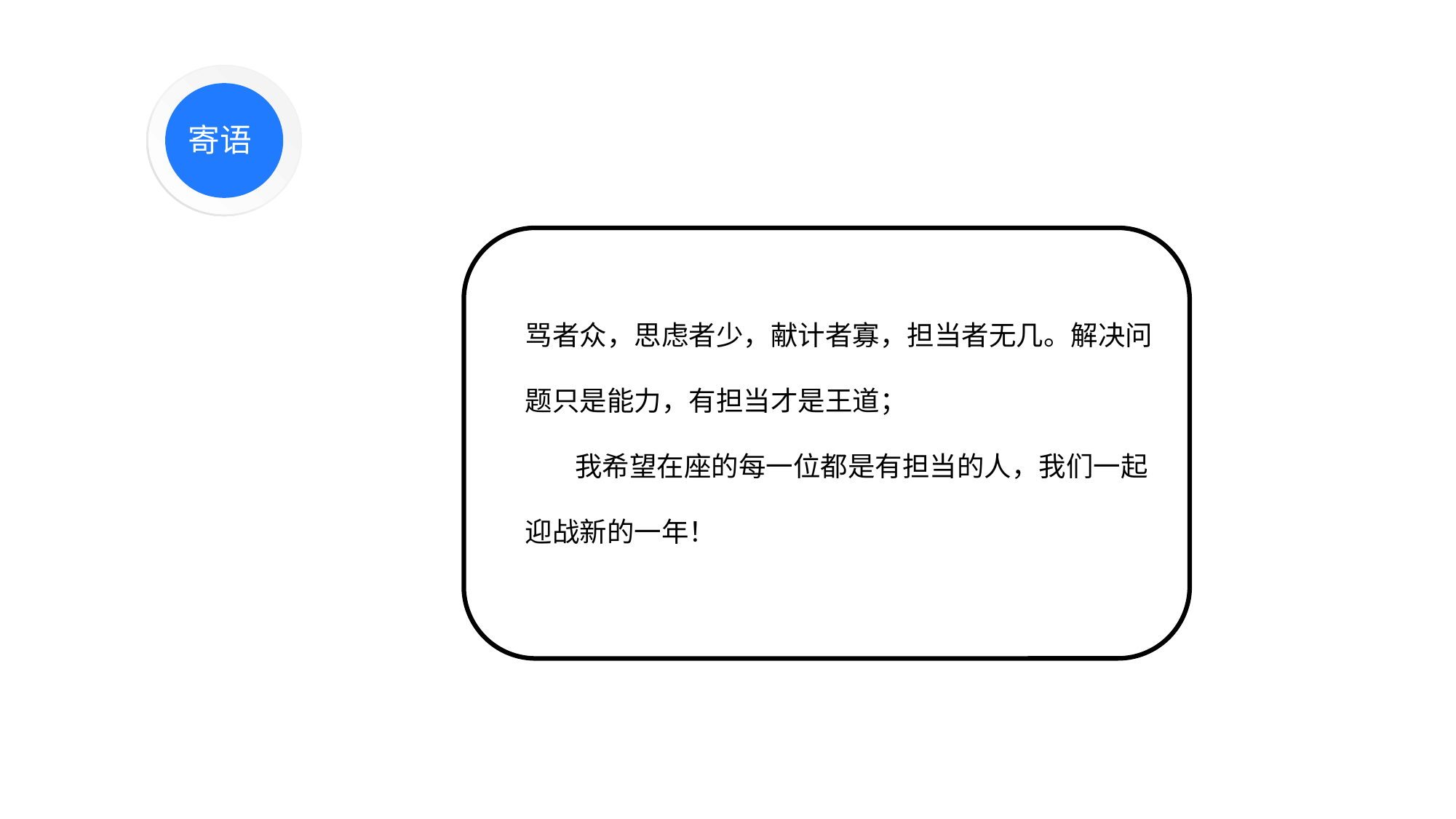

寄语

骂者众，思虑者少，献计者寡，担当者无几。解决问题只是能力，有担当才是王道；
       我希望在座的每一位都是有担当的人，我们一起迎战新的一年！